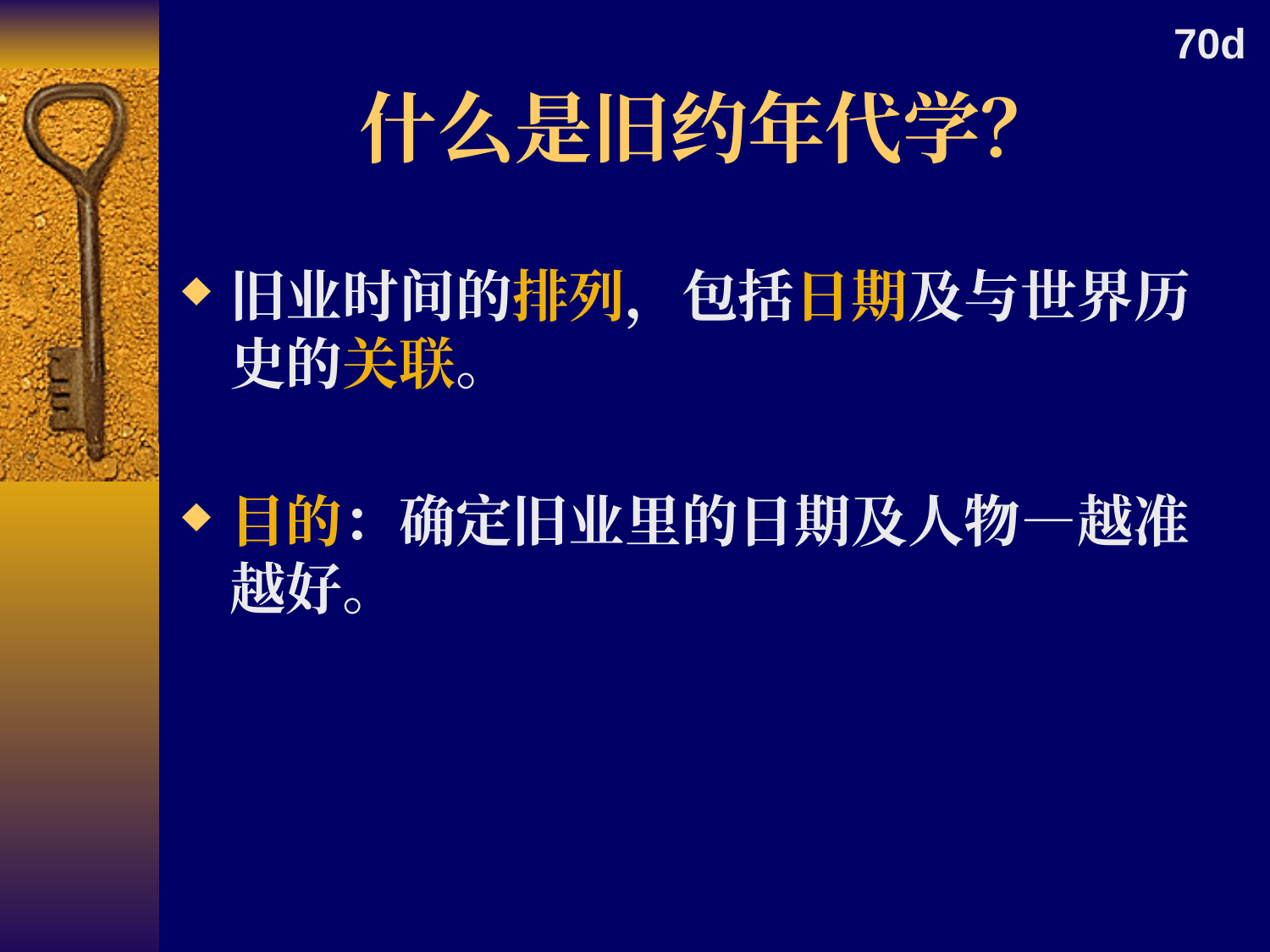

70d
# 什么是旧约年代学？
旧业时间的排列，包括日期及与世界历史的关联。

目的：确定旧业里的日期及人物—越准越好。